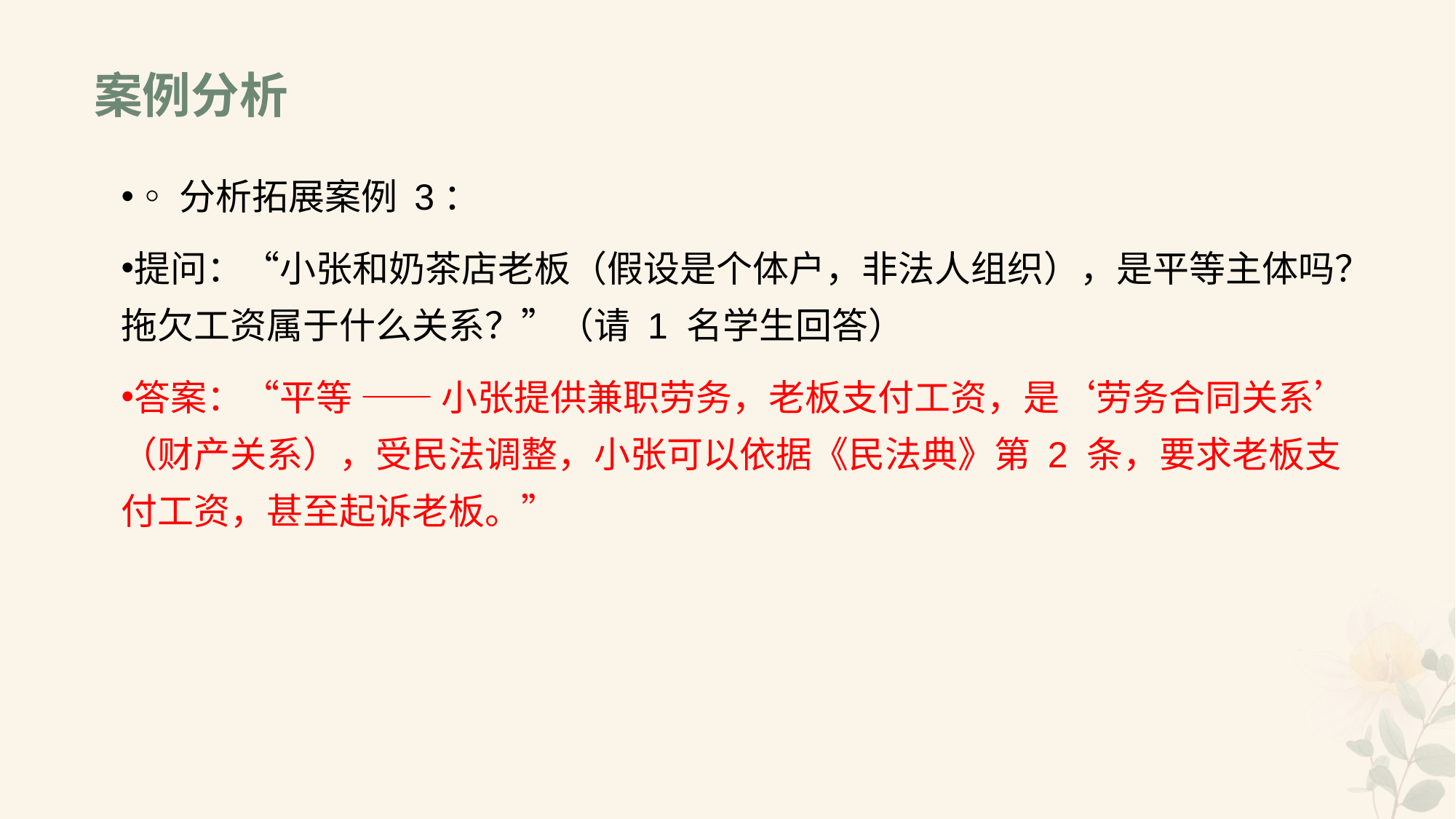

# 案例分析
◦分析拓展案例 3：
提问：“小张和奶茶店老板（假设是个体户，非法人组织），是平等主体吗？拖欠工资属于什么关系？”（请 1 名学生回答）
答案：“平等 —— 小张提供兼职劳务，老板支付工资，是‘劳务合同关系’（财产关系），受民法调整，小张可以依据《民法典》第 2 条，要求老板支付工资，甚至起诉老板。”